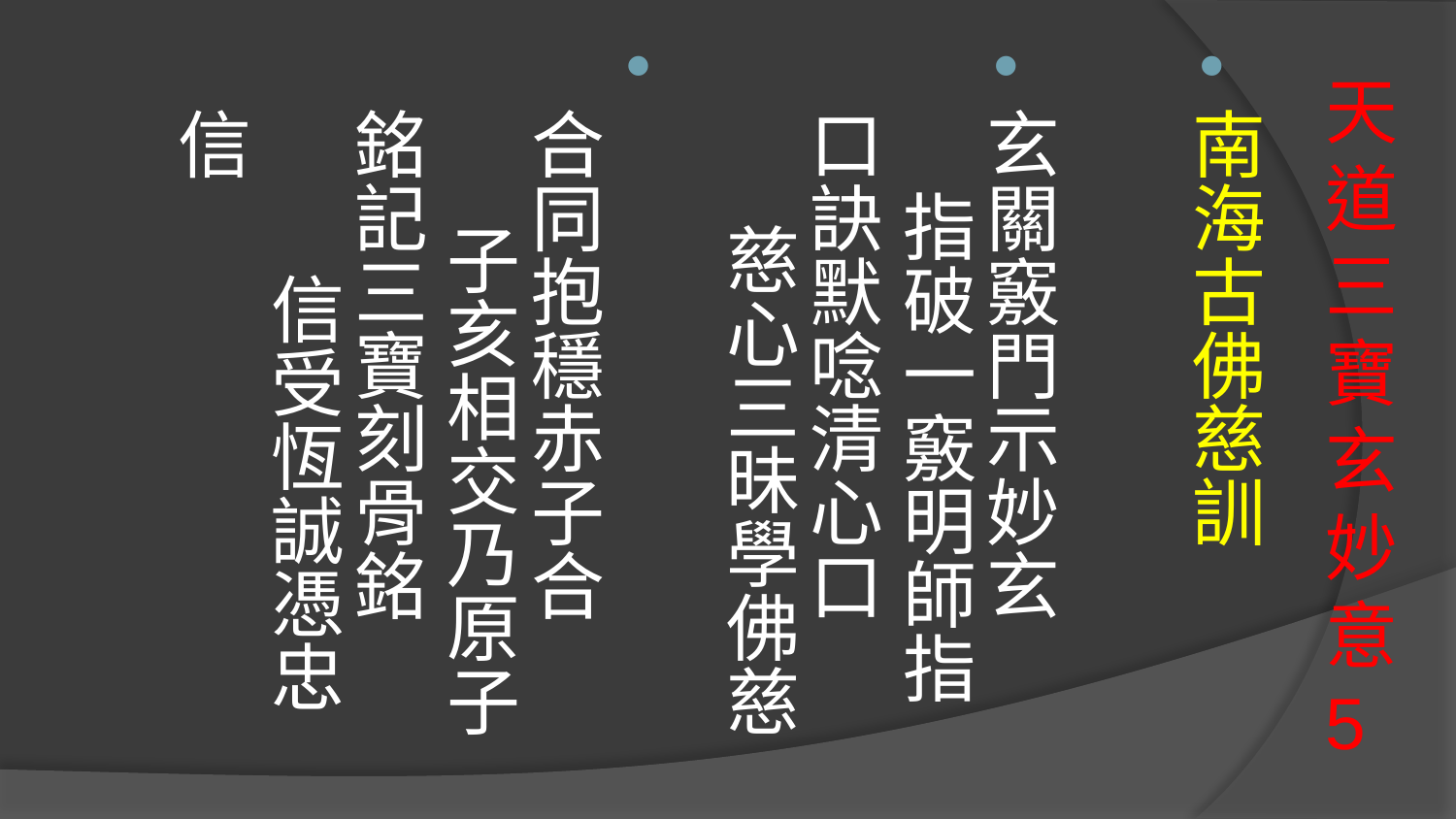

南海古佛慈訓

玄關竅門示妙玄               指破一竅明師指
口訣默唸清心口                 慈心三昧學佛慈
合同抱穩赤子合                 子亥相交乃原子
銘記三寶刻骨銘                    信受恆誠憑忠信
# 天道三寶玄妙意5